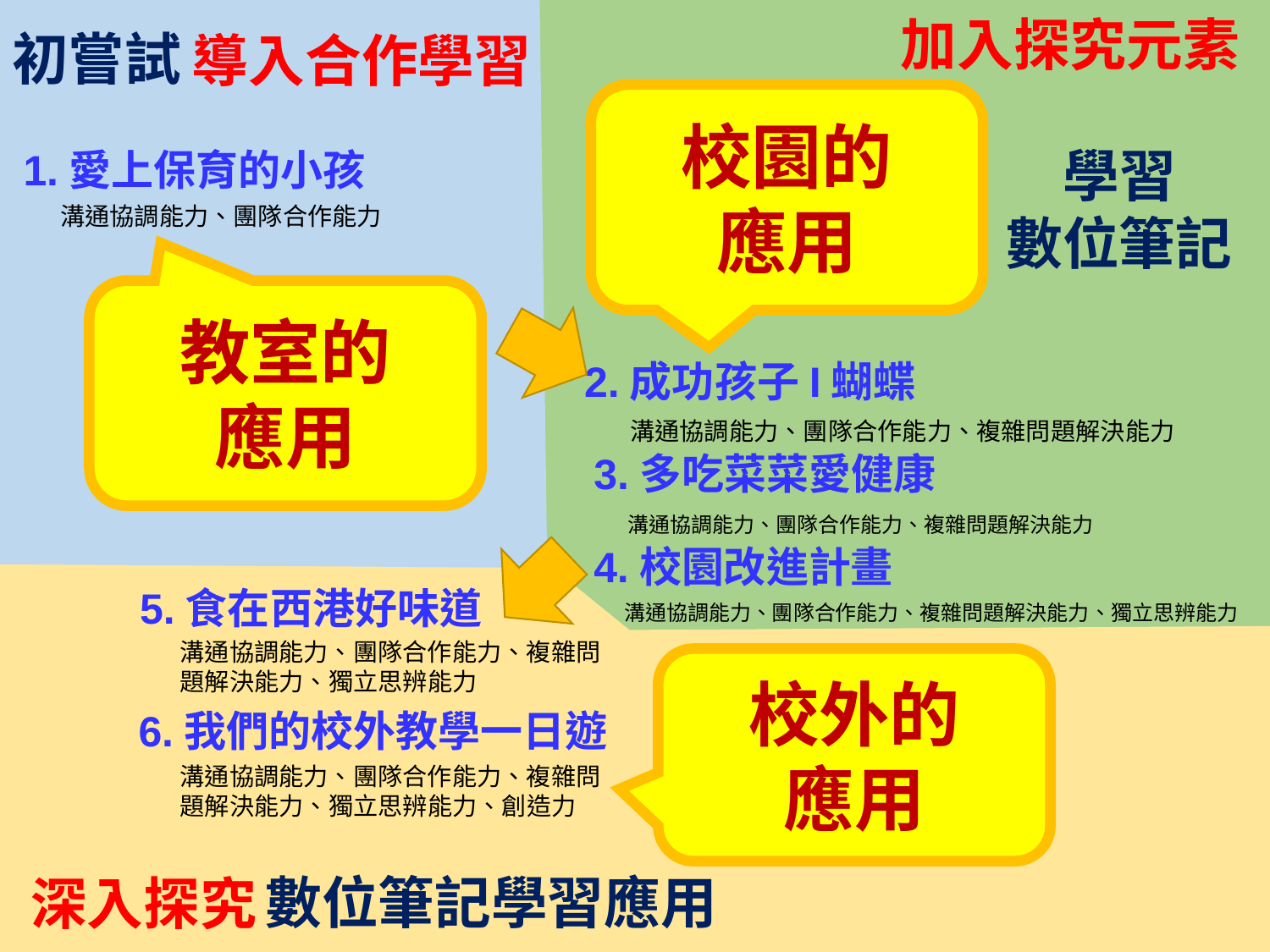

加入探究元素
初嘗試
導入合作學習
校園的
應用
學習
數位筆記
1.愛上保育的小孩
溝通協調能力、團隊合作能力
教室的
應用

2.成功孩子I蝴蝶
3.多吃菜菜愛健康
4.校園改進計畫
溝通協調能力、團隊合作能力、複雜問題解決能力
溝通協調能力、團隊合作能力、複雜問題解決能力

溝通協調能力、團隊合作能力、複雜問題解決能力、獨立思辨能力
5.食在西港好味道
6.我們的校外教學一日遊
溝通協調能力、團隊合作能力、複雜問題解決能力、獨立思辨能力
校外的
應用
溝通協調能力、團隊合作能力、複雜問題解決能力、獨立思辨能力、創造力
數位筆記學習應用
深入探究